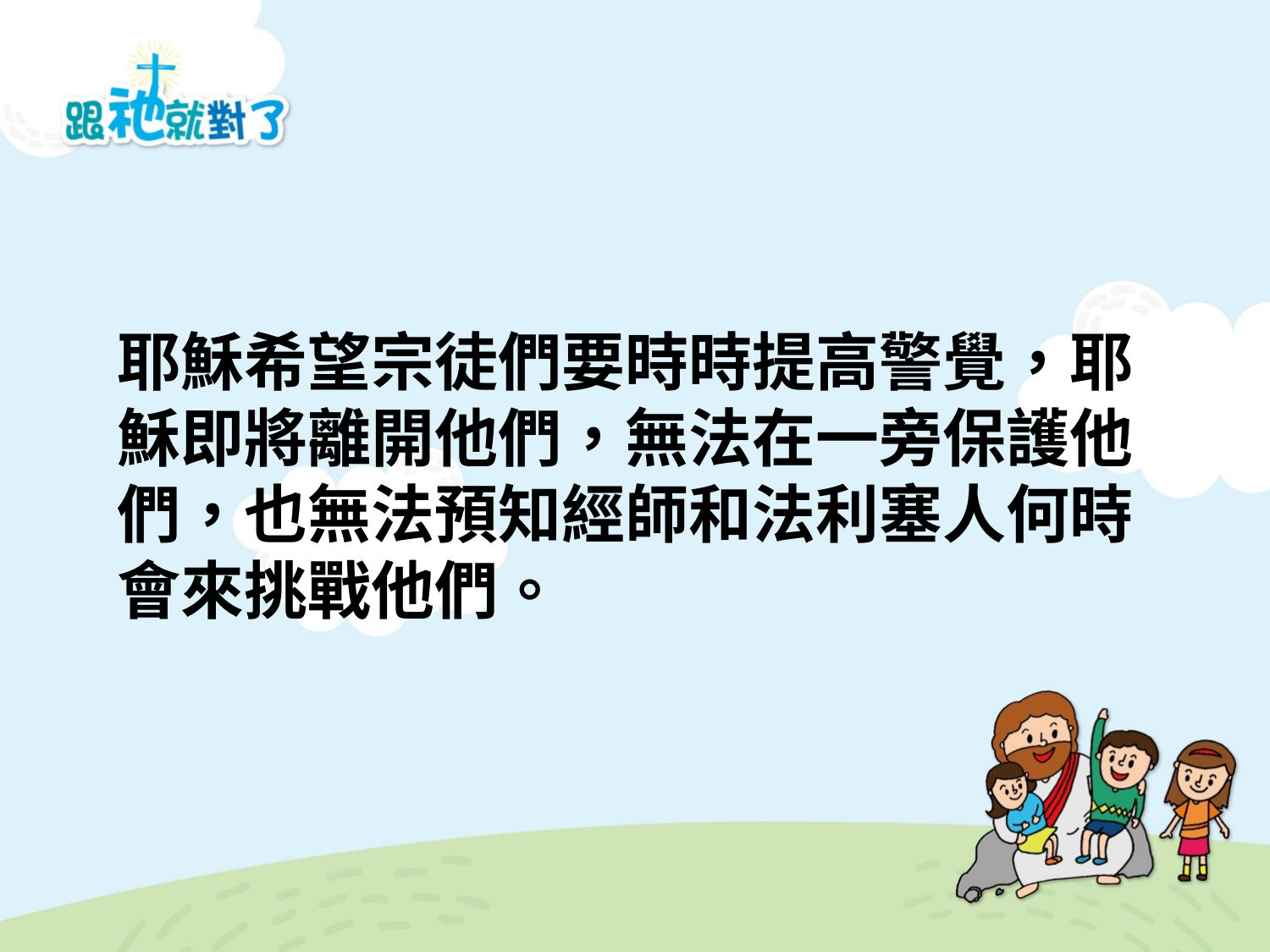

耶穌希望宗徒們要時時提高警覺，耶穌即將離開他們，無法在一旁保護他們，也無法預知經師和法利塞人何時會來挑戰他們。